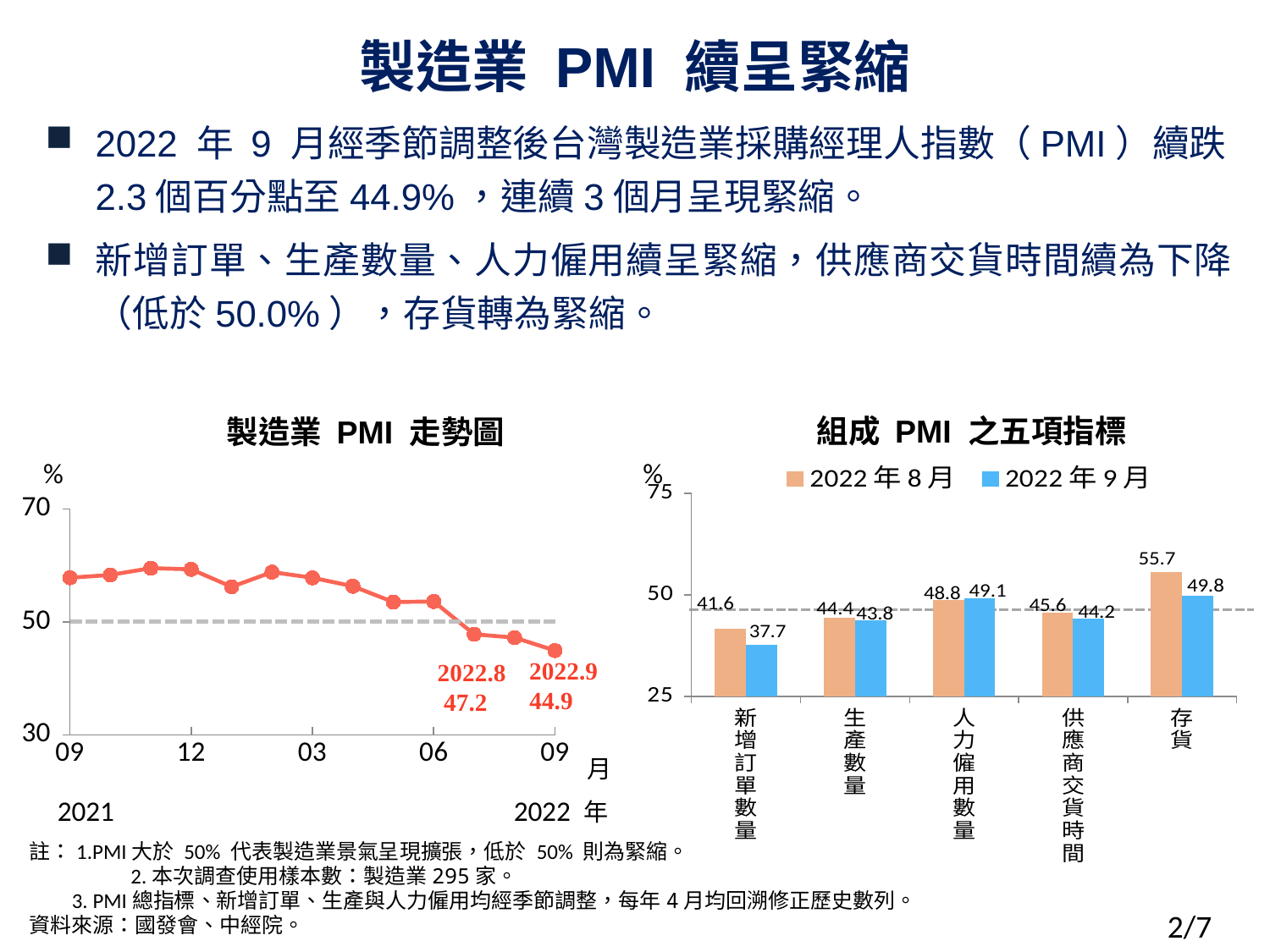

# 製造業 PMI 續呈緊縮
2022 年 9 月經季節調整後台灣製造業採購經理人指數（PMI）續跌2.3個百分點至44.9%，連續3個月呈現緊縮。
新增訂單、生產數量、人力僱用續呈緊縮，供應商交貨時間續為下降（低於50.0%），存貨轉為緊縮。
組成 PMI 之五項指標
製造業 PMI 走勢圖
%
%

### Chart

| Category | 2022年8月 | 2022年9月 |
|---|---|---|
| 新增訂單數量 | 41.6 | 37.7 |
| 生產數量 | 44.4 | 43.8 |
| 人力僱用數量 | 48.8 | 49.1 |
| 供應商交貨時間 | 45.6 | 44.2 |
| 存貨 | 55.7 | 49.8 |

### Chart

| Category | PMI |  |
|---|---|---|
| 44440 | 57.8 | 50.0 |
| 44470 | 58.3 | 50.0 |
| 44501 | 59.5 | 50.0 |
| 44531 | 59.3 | 50.0 |
| 44562 | 56.2 | 50.0 |
| 44593 | 58.8 | 50.0 |
| 44621 | 57.8 | 50.0 |
| 44652 | 56.3 | 50.0 |
| 44682 | 53.5 | 50.0 |
| 44713 | 53.6 | 50.0 |
| 44743 | 47.8 | 50.0 |
| 44774 | 47.2 | 50.0 |
| 44805 | 44.9 | 50.0 |
  2022.8
47.2
  2022.9
44.9
月
2021                                                               2022 年
註：1.PMI大於 50% 代表製造業景氣呈現擴張，低於 50% 則為緊縮。
        2.本次調查使用樣本數：製造業295家。
3. PMI總指標、新增訂單、生產與人力僱用均經季節調整，每年4月均回溯修正歷史數列。
資料來源：國發會、中經院。